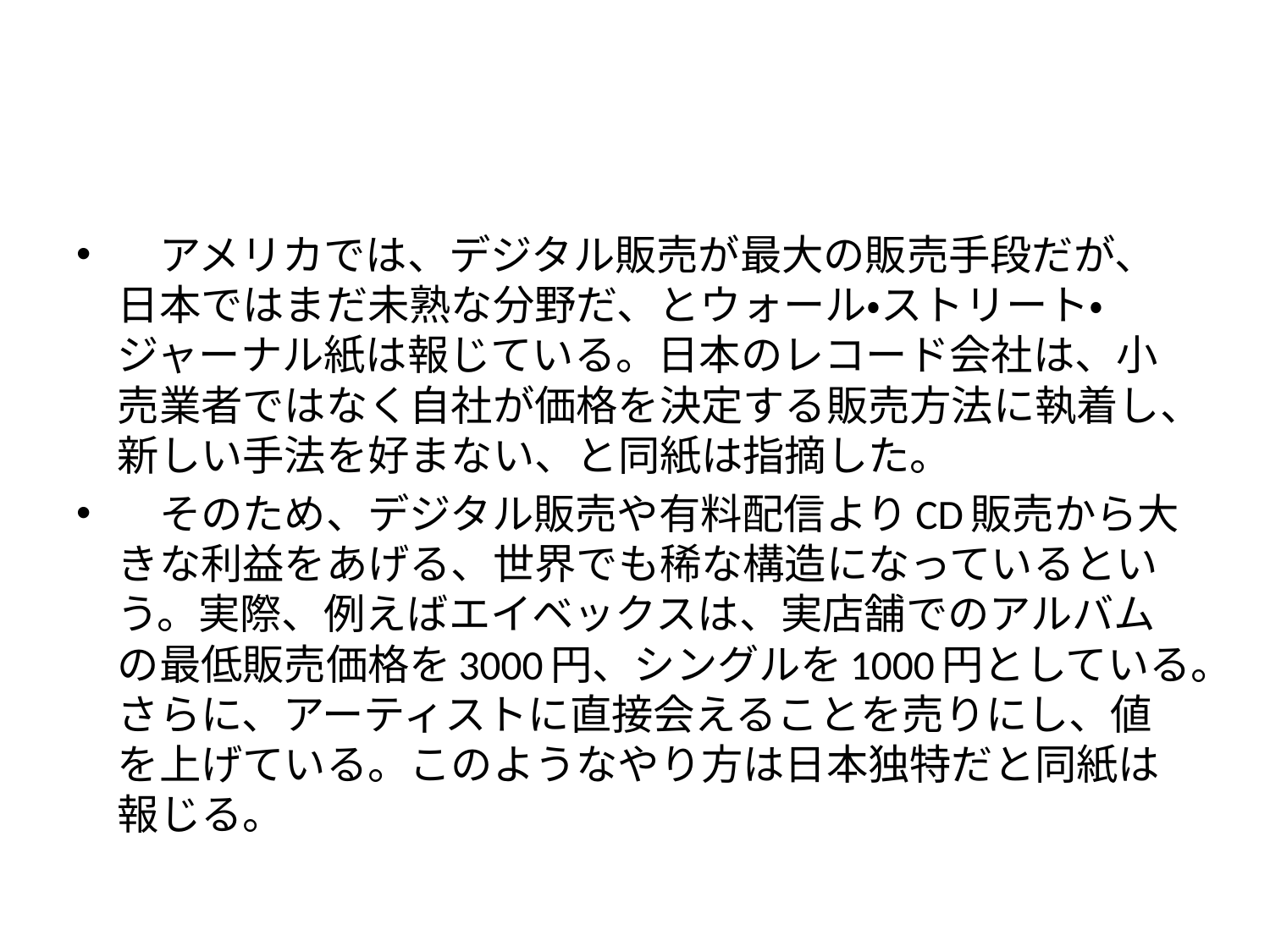

#
　アメリカでは、デジタル販売が最大の販売手段だが、日本ではまだ未熟な分野だ、とウォール・ストリート・ジャーナル紙は報じている。日本のレコード会社は、小売業者ではなく自社が価格を決定する販売方法に執着し、新しい手法を好まない、と同紙は指摘した。
　そのため、デジタル販売や有料配信よりCD販売から大きな利益をあげる、世界でも稀な構造になっているという。実際、例えばエイベックスは、実店舗でのアルバムの最低販売価格を3000円、シングルを1000円としている。さらに、アーティストに直接会えることを売りにし、値を上げている。このようなやり方は日本独特だと同紙は報じる。